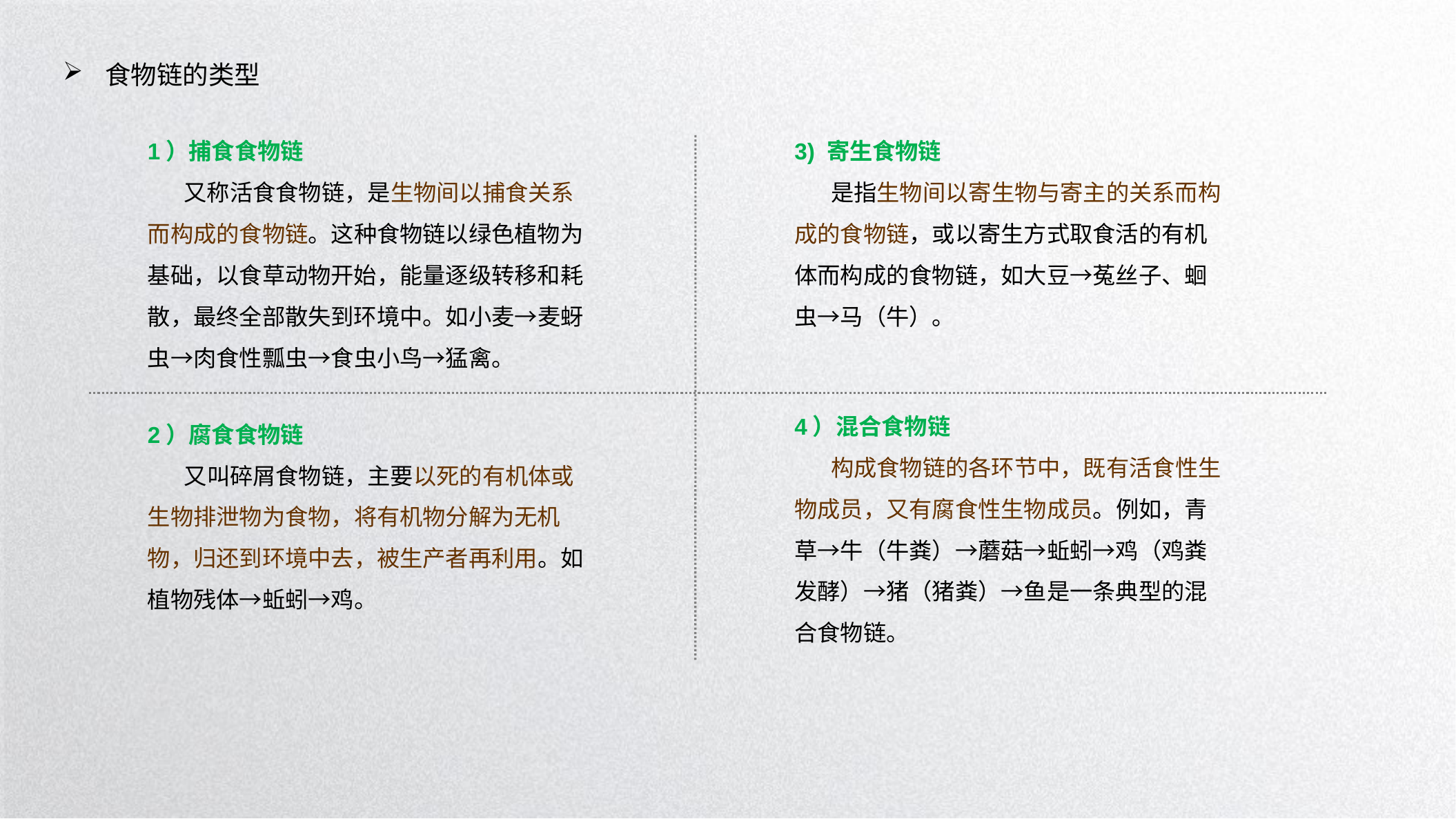

食物链的类型
1）捕食食物链
      又称活食食物链，是生物间以捕食关系而构成的食物链。这种食物链以绿色植物为基础，以食草动物开始，能量逐级转移和耗散，最终全部散失到环境中。如小麦→麦蚜虫→肉食性瓢虫→食虫小鸟→猛禽。
3) 寄生食物链
      是指生物间以寄生物与寄主的关系而构成的食物链，或以寄生方式取食活的有机体而构成的食物链，如大豆→菟丝子、蛔虫→马（牛）。
4）混合食物链
      构成食物链的各环节中，既有活食性生物成员，又有腐食性生物成员。例如，青草→牛（牛粪）→蘑菇→蚯蚓→鸡（鸡粪发酵）→猪（猪粪）→鱼是一条典型的混合食物链。
2）腐食食物链
      又叫碎屑食物链，主要以死的有机体或生物排泄物为食物，将有机物分解为无机物，归还到环境中去，被生产者再利用。如植物残体→蚯蚓→鸡。